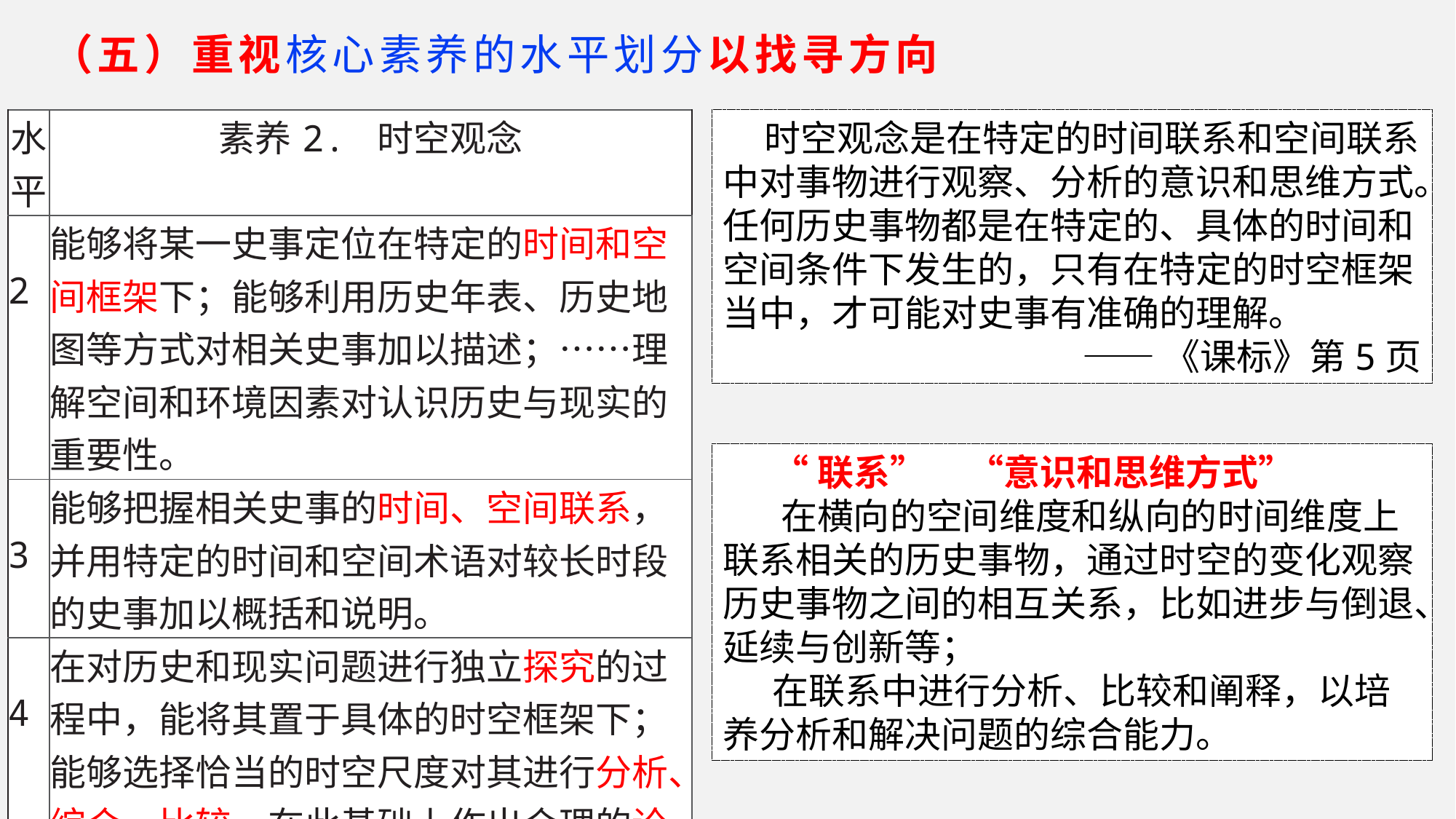

（五）重视核心素养的水平划分以找寻方向
| 水平 | 素养2. 时空观念 |
| --- | --- |
| 2 | 能够将某一史事定位在特定的时间和空间框架下；能够利用历史年表、历史地图等方式对相关史事加以描述；……理解空间和环境因素对认识历史与现实的重要性。 |
| 3 | 能够把握相关史事的时间、空间联系，并用特定的时间和空间术语对较长时段的史事加以概括和说明。 |
| 4 | 在对历史和现实问题进行独立探究的过程中，能将其置于具体的时空框架下；能够选择恰当的时空尺度对其进行分析、综合、比较，在此基础上作出合理的论述。 |
    时空观念是在特定的时间联系和空间联系中对事物进行观察、分析的意识和思维方式。任何历史事物都是在特定的、具体的时间和空间条件下发生的，只有在特定的时空框架当中，才可能对史事有准确的理解。
——《课标》第5页

      “联系”     “意识和思维方式”
      在横向的空间维度和纵向的时间维度上联系相关的历史事物，通过时空的变化观察历史事物之间的相互关系，比如进步与倒退、延续与创新等；
     在联系中进行分析、比较和阐释，以培养分析和解决问题的综合能力。